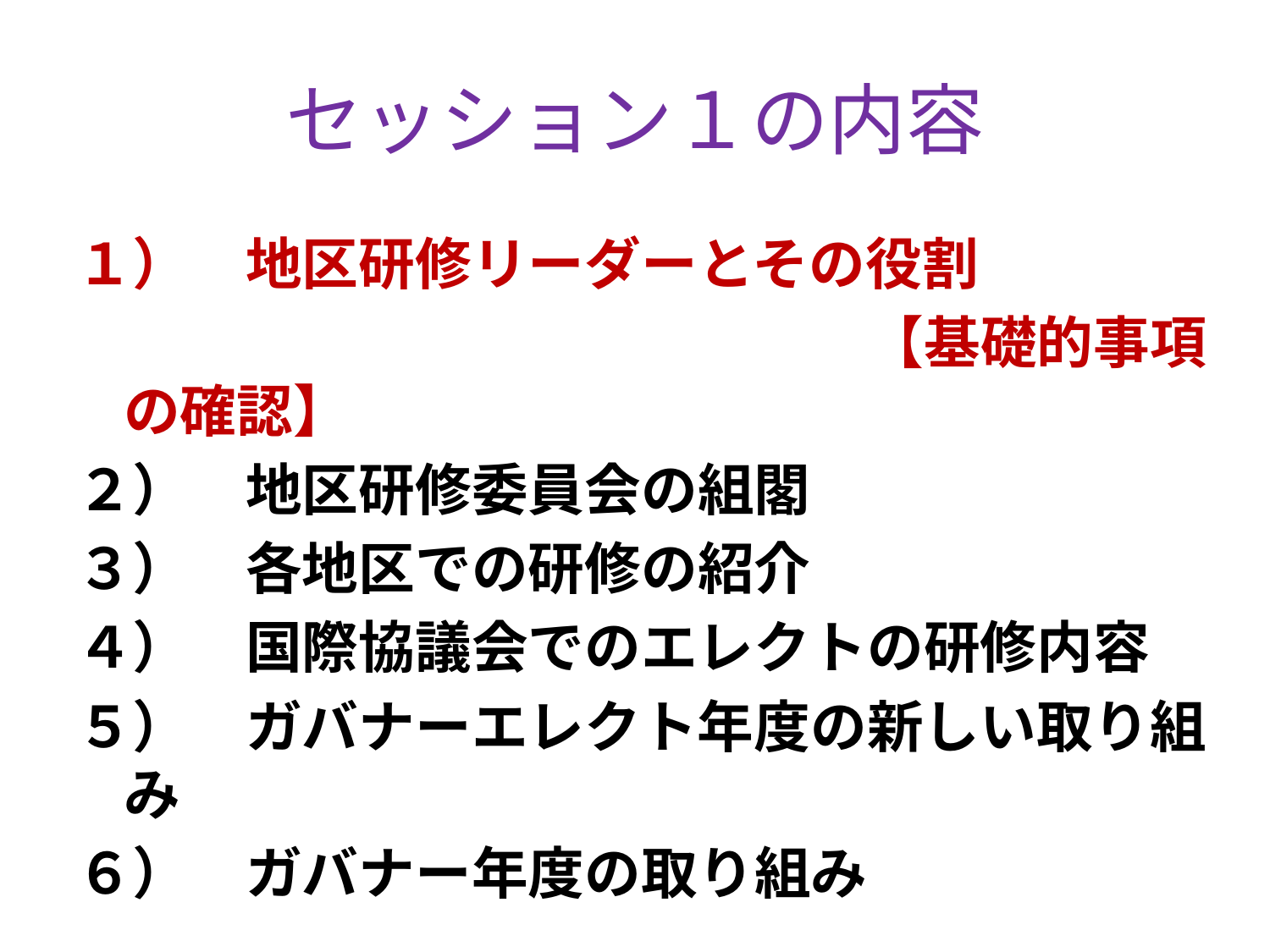

# セッション１の内容
１）　地区研修リーダーとその役割
　　　　　　　　　　　　　　【基礎的事項の確認】
２）　地区研修委員会の組閣
３）　各地区での研修の紹介
４）　国際協議会でのエレクトの研修内容
５）　ガバナーエレクト年度の新しい取り組み
６）　ガバナー年度の取り組み